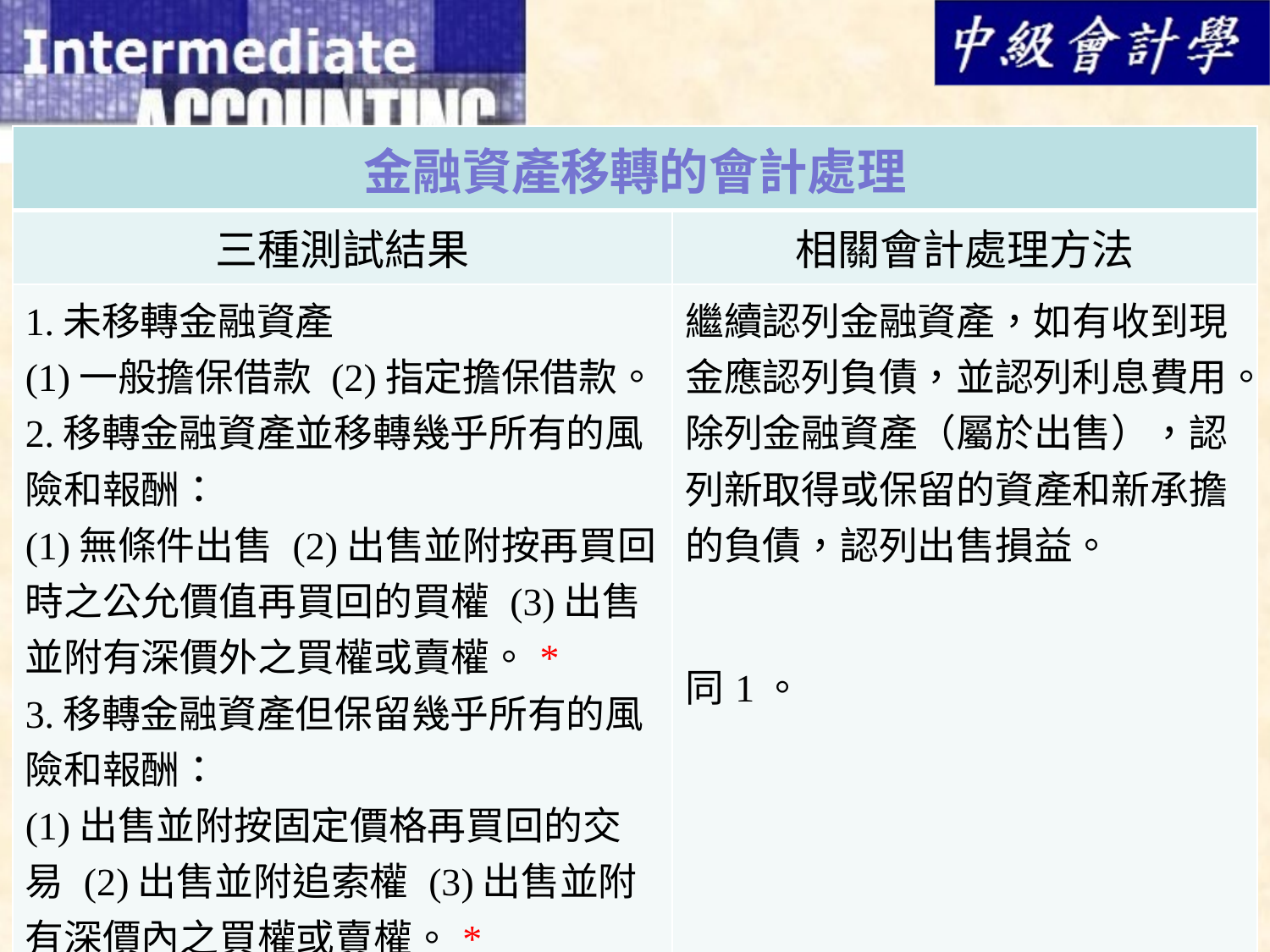

| 金融資產移轉的會計處理 |  |
| --- | --- |
| 三種測試結果 | 相關會計處理方法 |
| 1.未移轉金融資產 (1)一般擔保借款 (2)指定擔保借款。 2.移轉金融資產並移轉幾乎所有的風險和報酬： (1)無條件出售 (2)出售並附按再買回時之公允價值再買回的買權 (3)出售並附有深價外之買權或賣權。\* 3.移轉金融資產但保留幾乎所有的風險和報酬： (1)出售並附按固定價格再買回的交易 (2)出售並附追索權 (3)出售並附有深價內之買權或賣權。\* | 繼續認列金融資產，如有收到現金應認列負債，並認列利息費用。 除列金融資產（屬於出售），認列新取得或保留的資產和新承擔的負債，認列出售損益。 同1。 |
| \*所謂「深價內」之買權或賣權，係指非常價內而極不可能於到期前變為價外之選擇權。反之，則稱為「深價外」之買權或賣權。 |  |